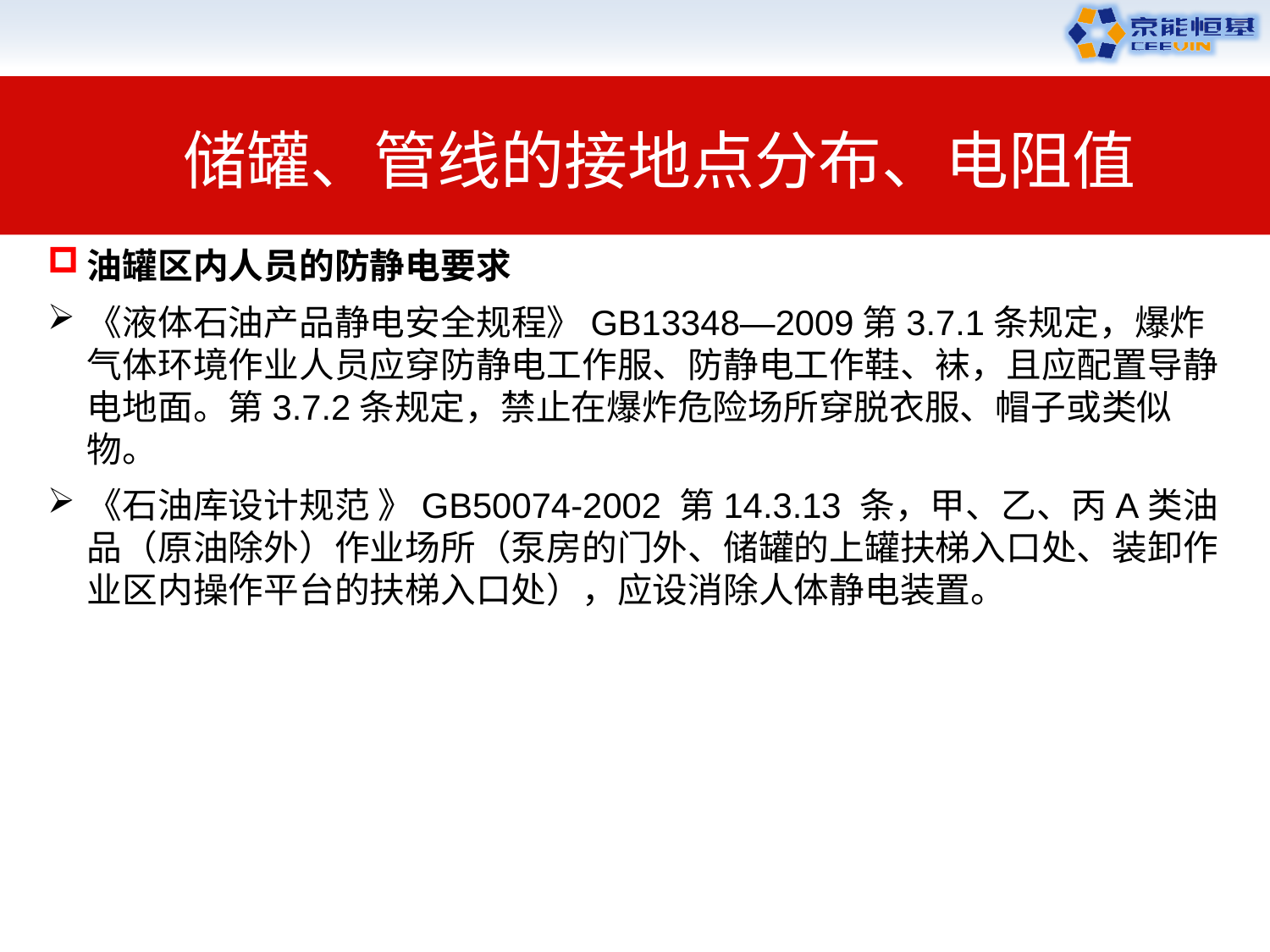

储罐、管线的接地点分布、电阻值
油罐区内人员的防静电要求
《液体石油产品静电安全规程》GB13348—2009第3.7.1条规定，爆炸气体环境作业人员应穿防静电工作服、防静电工作鞋、袜，且应配置导静电地面。第3.7.2条规定，禁止在爆炸危险场所穿脱衣服、帽子或类似物。
《石油库设计规范 》GB50074-2002 第14.3.13 条，甲、乙、丙A类油品（原油除外）作业场所（泵房的门外、储罐的上罐扶梯入口处、装卸作业区内操作平台的扶梯入口处），应设消除人体静电装置。